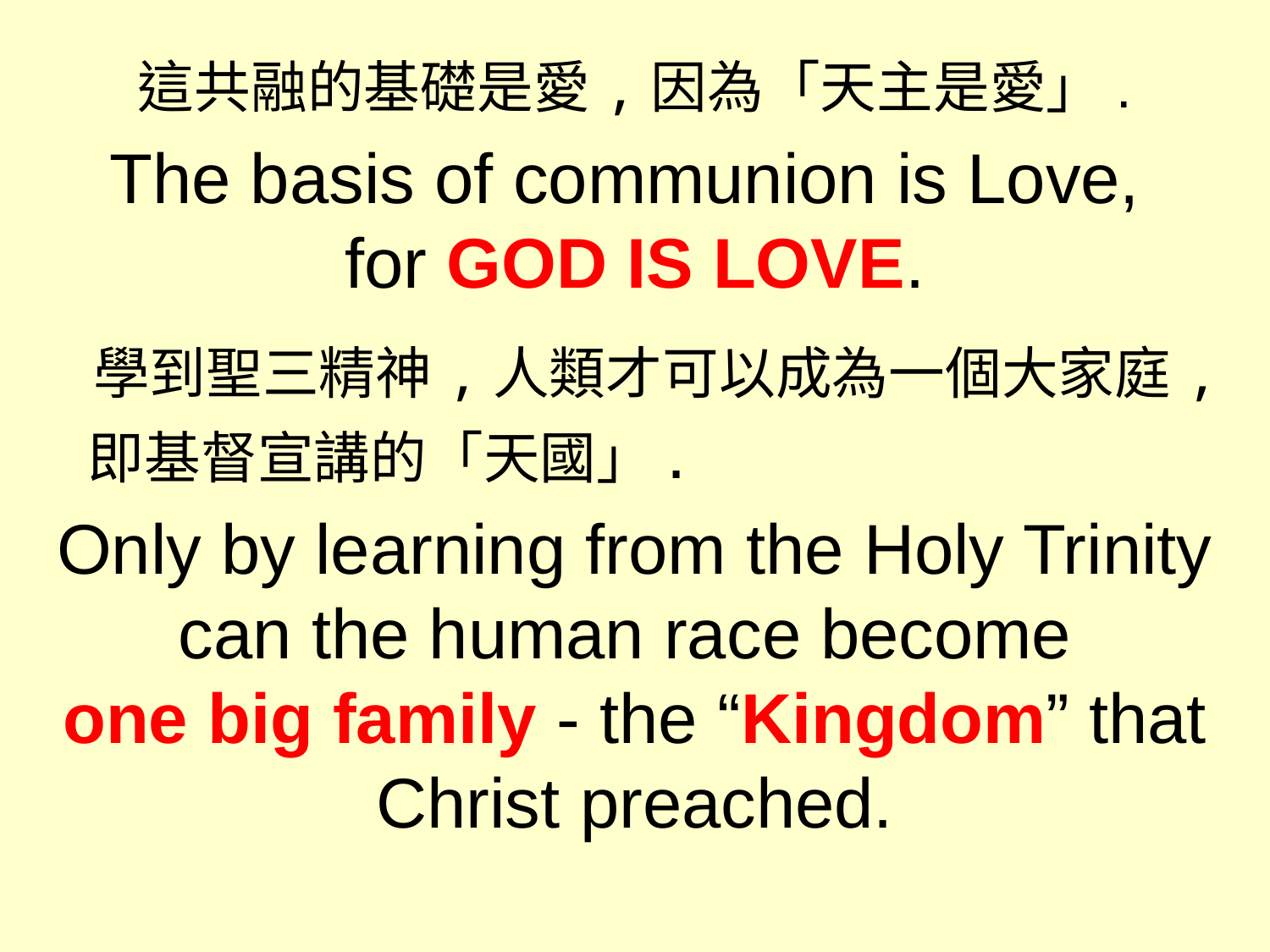

這共融的基礎是愛,因為「天主是愛」.
The basis of communion is Love,
for GOD IS LOVE.
    學到聖三精神,人類才可以成為一個大家庭,即基督宣講的「天國」.
Only by learning from the Holy Trinity can the human race become
one big family - the “Kingdom” that Christ preached.